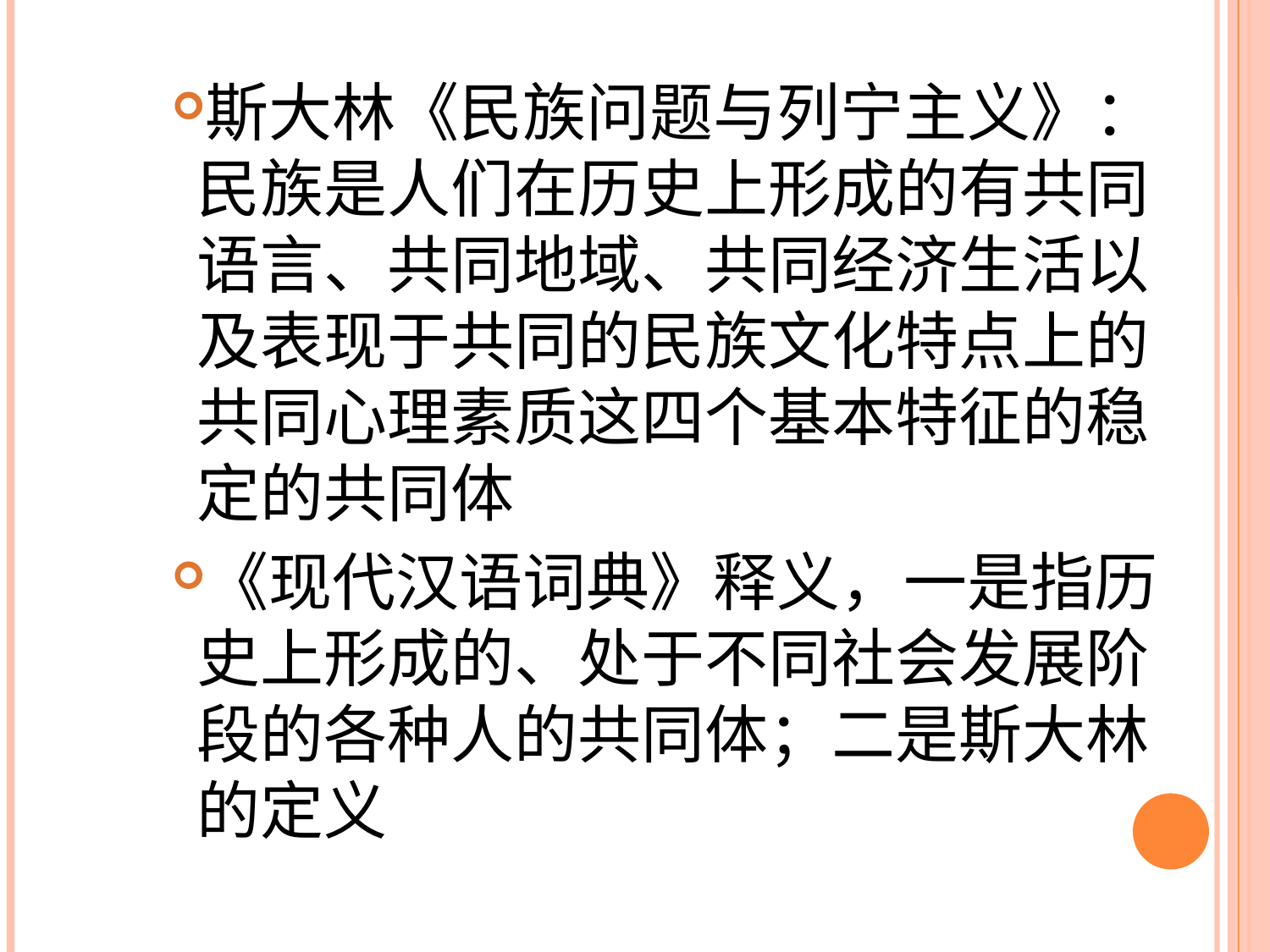

斯大林《民族问题与列宁主义》：民族是人们在历史上形成的有共同语言、共同地域、共同经济生活以及表现于共同的民族文化特点上的共同心理素质这四个基本特征的稳定的共同体
《现代汉语词典》释义，一是指历史上形成的、处于不同社会发展阶段的各种人的共同体；二是斯大林的定义